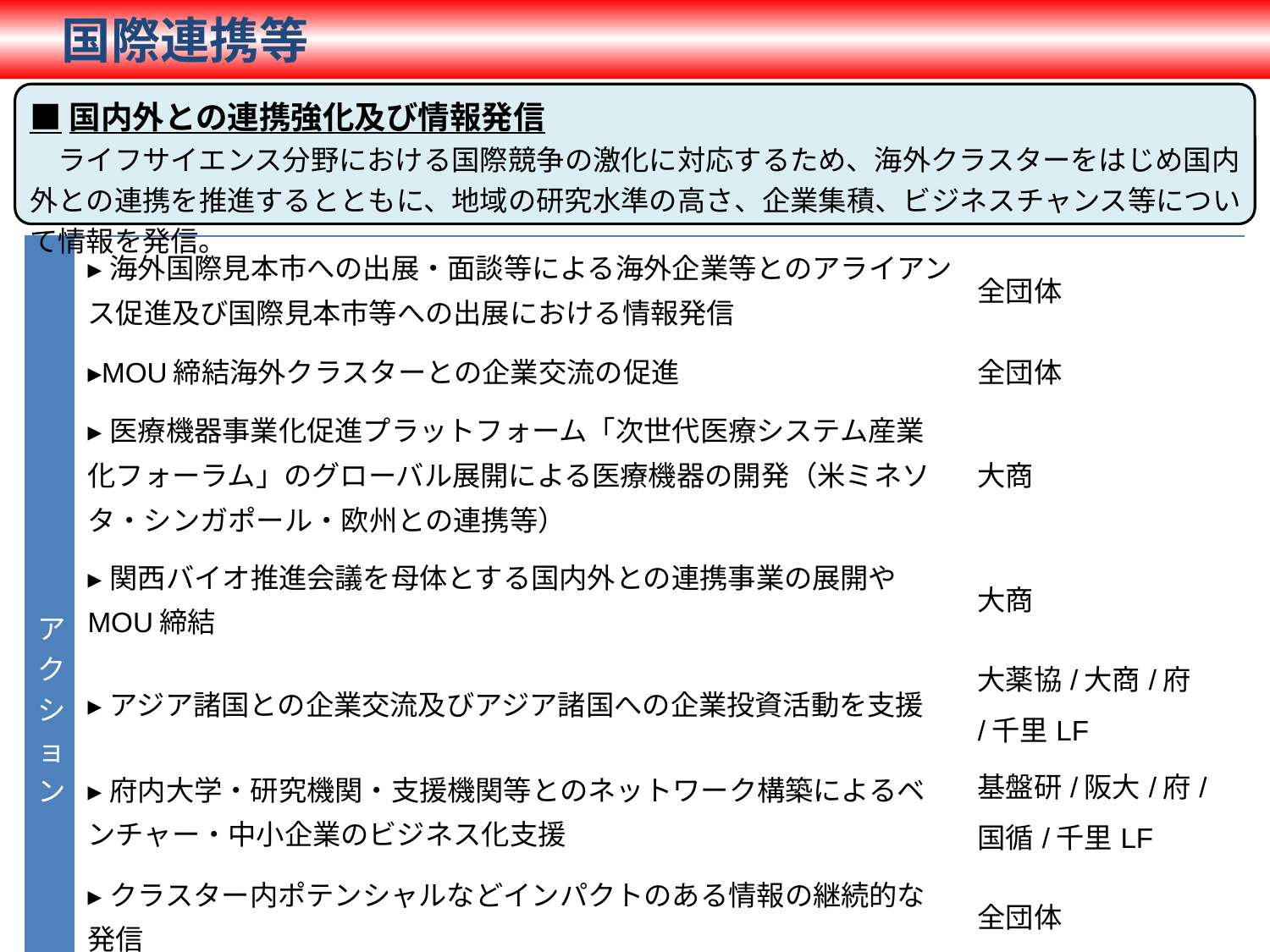

国際連携等
■国内外との連携強化及び情報発信
　ライフサイエンス分野における国際競争の激化に対応するため、海外クラスターをはじめ国内外との連携を推進するとともに、地域の研究水準の高さ、企業集積、ビジネスチャンス等について情報を発信。
| アクション | ▸海外国際見本市への出展・面談等による海外企業等とのアライアンス促進及び国際見本市等への出展における情報発信 | 全団体 |
| --- | --- | --- |
|  | ▸MOU締結海外クラスターとの企業交流の促進 | 全団体 |
|  | ▸医療機器事業化促進プラットフォーム「次世代医療システム産業化フォーラム」のグローバル展開による医療機器の開発（米ミネソタ・シンガポール・欧州との連携等） | 大商 |
|  | ▸関西バイオ推進会議を母体とする国内外との連携事業の展開やMOU締結 | 大商 |
|  | ▸アジア諸国との企業交流及びアジア諸国への企業投資活動を支援 | 大薬協/大商/府 /千里LF |
|  | ▸府内大学・研究機関・支援機関等とのネットワーク構築によるベンチャー・中小企業のビジネス化支援 | 基盤研/阪大/府/ 国循/千里LF |
|  | ▸クラスター内ポテンシャルなどインパクトのある情報の継続的な発信 | 全団体 |
|  | ▸「北大阪バイオクラスター」（WEBサイト）の充実とリニューアル | 府 |